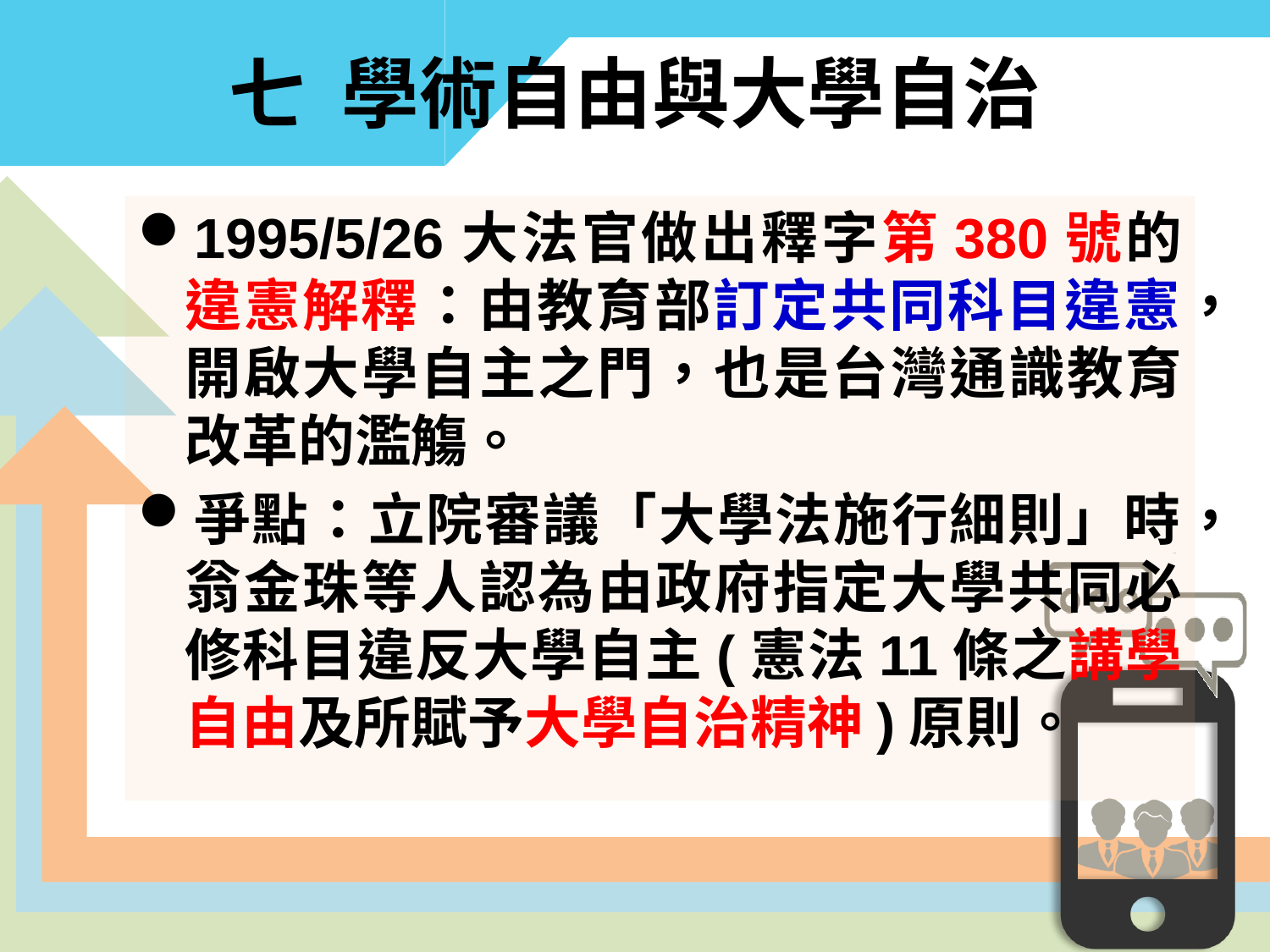

# 七  學術自由與大學自治
1995/5/26大法官做出釋字第380號的違憲解釋：由教育部訂定共同科目違憲，開啟大學自主之門，也是台灣通識教育改革的濫觴。
爭點：立院審議「大學法施行細則」時，翁金珠等人認為由政府指定大學共同必修科目違反大學自主(憲法11條之講學自由及所賦予大學自治精神)原則。